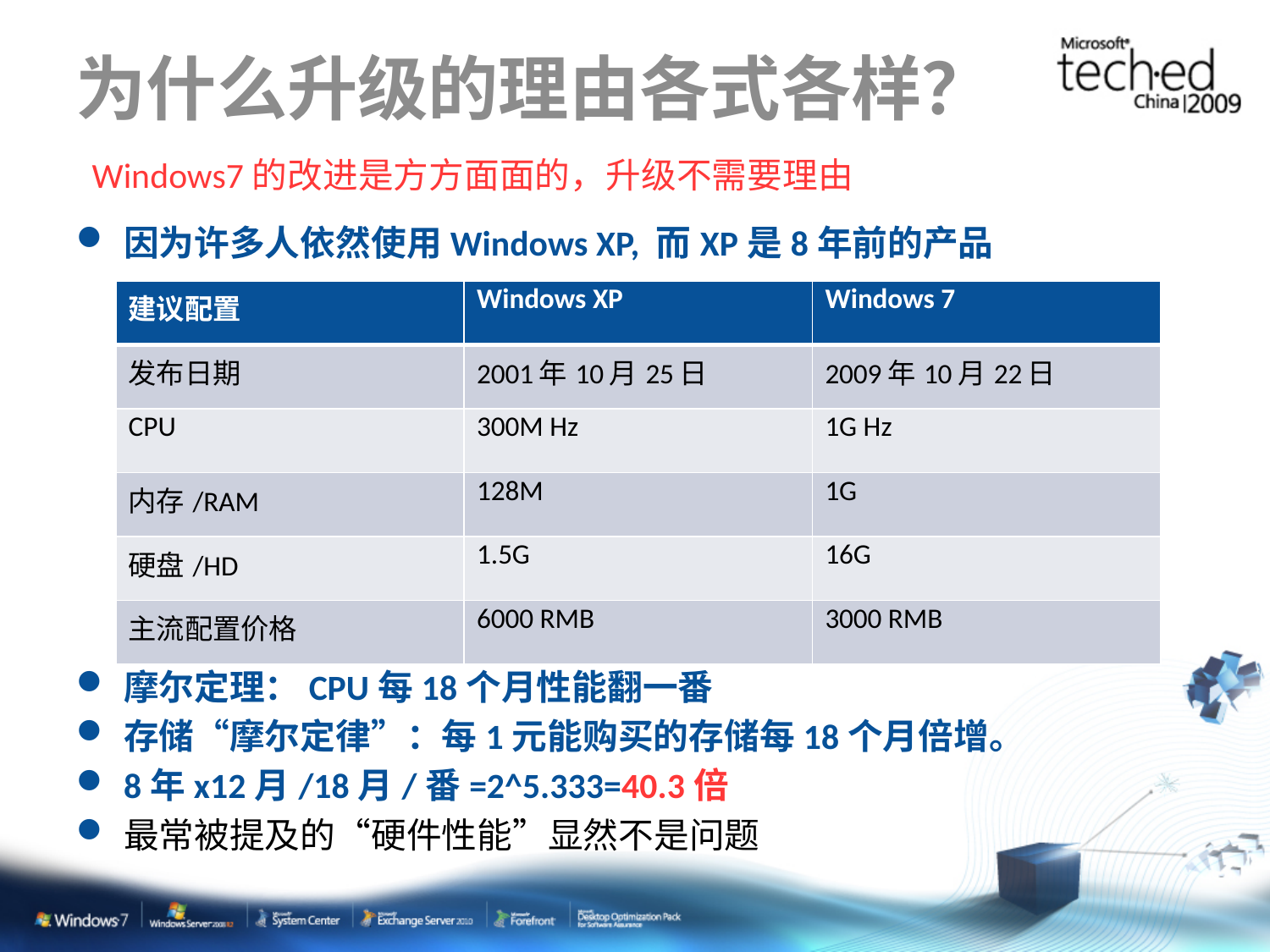

# 为什么升级的理由各式各样？
Windows7的改进是方方面面的，升级不需要理由
因为许多人依然使用Windows XP, 而XP是8年前的产品

摩尔定理：CPU每18个月性能翻一番
存储“摩尔定律”：每1元能购买的存储每18个月倍增。
8年x12月/18月/番=2^5.333=40.3倍
最常被提及的“硬件性能”显然不是问题

| 建议配置 | Windows XP | Windows 7 |
| --- | --- | --- |
| 发布日期 | 2001年10月25日 | 2009年10月22日 |
| CPU | 300M Hz | 1G Hz |
| 内存/RAM | 128M | 1G |
| 硬盘/HD | 1.5G | 16G |
| 主流配置价格 | 6000 RMB | 3000 RMB |